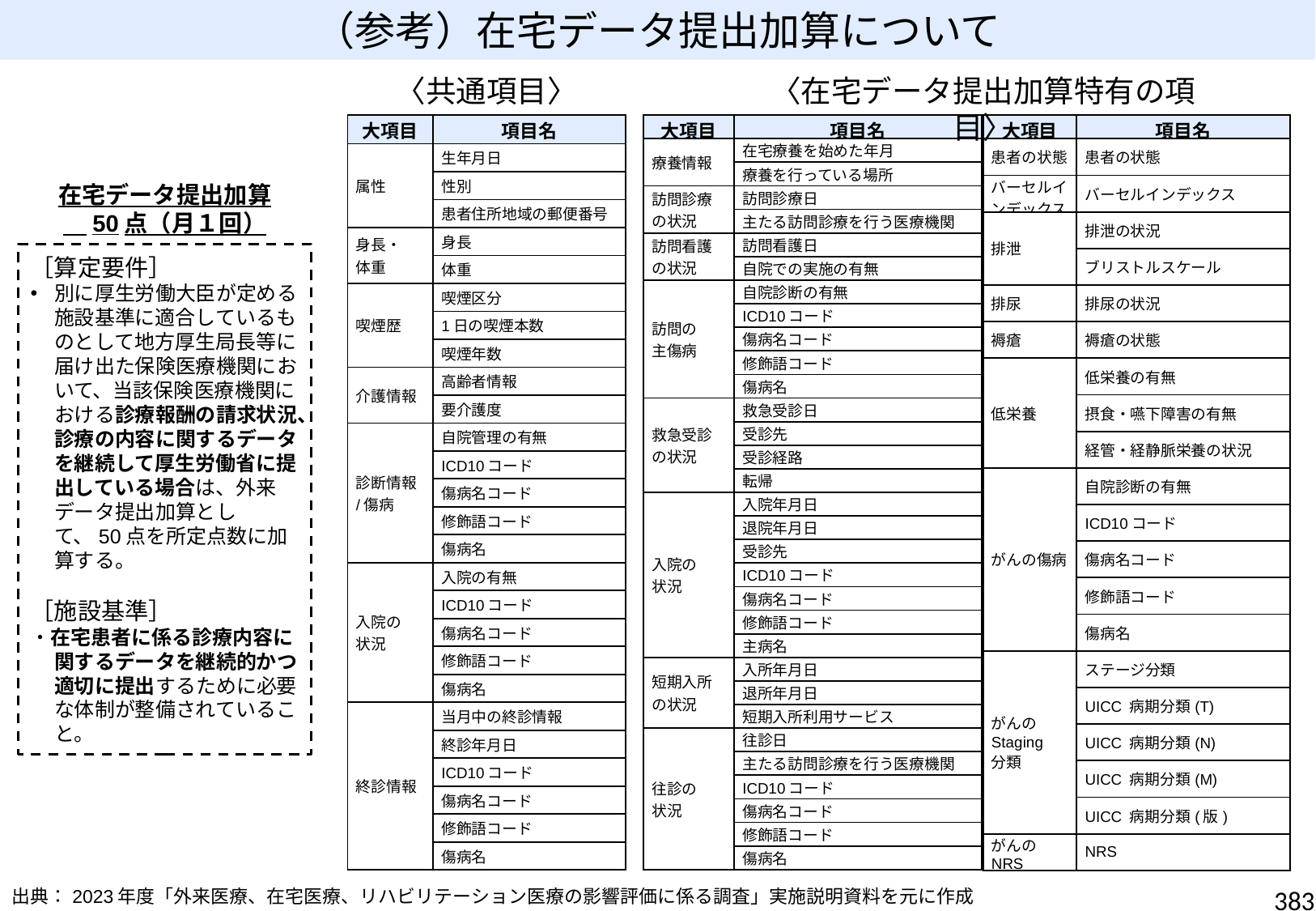

（参考）在宅データ提出加算について
〈共通項目〉
〈在宅データ提出加算特有の項目〉
| 大項目 | 項目名 |
| --- | --- |
| 療養情報 | 在宅療養を始めた年月 |
|  | 療養を行っている場所 |
| 訪問診療の状況 | 訪問診療日 |
|  | 主たる訪問診療を行う医療機関 |
| 訪問看護の状況 | 訪問看護日 |
|  | 自院での実施の有無 |
| 訪問の 主傷病 | 自院診断の有無 |
|  | ICD10コード |
|  | 傷病名コード |
|  | 修飾語コード |
|  | 傷病名 |
| 救急受診の状況 | 救急受診日 |
|  | 受診先 |
|  | 受診経路 |
|  | 転帰 |
| 入院の 状況 | 入院年月日 |
|  | 退院年月日 |
|  | 受診先 |
|  | ICD10コード |
|  | 傷病名コード |
|  | 修飾語コード |
|  | 主病名 |
| 短期入所の状況 | 入所年月日 |
|  | 退所年月日 |
|  | 短期入所利用サービス |
| 往診の 状況 | 往診日 |
|  | 主たる訪問診療を行う医療機関 |
|  | ICD10コード |
|  | 傷病名コード |
|  | 修飾語コード |
|  | 傷病名 |
| 大項目 | 項目名 |
| --- | --- |
| 属性 | 生年月日 |
|  | 性別 |
|  | 患者住所地域の郵便番号 |
| 身長・ 体重 | 身長 |
|  | 体重 |
| 喫煙歴 | 喫煙区分 |
|  | 1日の喫煙本数 |
|  | 喫煙年数 |
| 介護情報 | 高齢者情報 |
|  | 要介護度 |
| 診断情報/傷病 | 自院管理の有無 |
|  | ICD10コード |
|  | 傷病名コード |
|  | 修飾語コード |
|  | 傷病名 |
| 入院の 状況 | 入院の有無 |
|  | ICD10コード |
|  | 傷病名コード |
|  | 修飾語コード |
|  | 傷病名 |
| 終診情報 | 当月中の終診情報 |
|  | 終診年月日 |
|  | ICD10コード |
|  | 傷病名コード |
|  | 修飾語コード |
|  | 傷病名 |
| 大項目 | 項目名 |
| --- | --- |
| 患者の状態 | 患者の状態 |
| バーセルインデックス | バーセルインデックス |
| 排泄 | 排泄の状況 |
|  | ブリストルスケール |
| 排尿 | 排尿の状況 |
| 褥瘡 | 褥瘡の状態 |
| 低栄養 | 低栄養の有無 |
|  | 摂食・嚥下障害の有無 |
|  | 経管・経静脈栄養の状況 |
| がんの傷病 | 自院診断の有無 |
|  | ICD10コード |
|  | 傷病名コード |
|  | 修飾語コード |
|  | 傷病名 |
| がんのStaging 分類 | ステージ分類 |
|  | UICC 病期分類(T) |
|  | UICC 病期分類(N) |
|  | UICC 病期分類(M) |
|  | UICC 病期分類(版) |
| がんのNRS | NRS |
在宅データ提出加算　50点（月１回）
［算定要件］
別に厚生労働大臣が定める施設基準に適合しているものとして地方厚生局長等に届け出た保険医療機関において、当該保険医療機関における診療報酬の請求状況、診療の内容に関するデータを継続して厚生労働省に提出している場合は、外来データ提出加算として、50点を所定点数に加算する。

［施設基準］
・在宅患者に係る診療内容に関するデータを継続的かつ適切に提出するために必要な体制が整備されていること。
出典：2023年度「外来医療、在宅医療、リハビリテーション医療の影響評価に係る調査」実施説明資料を元に作成
383